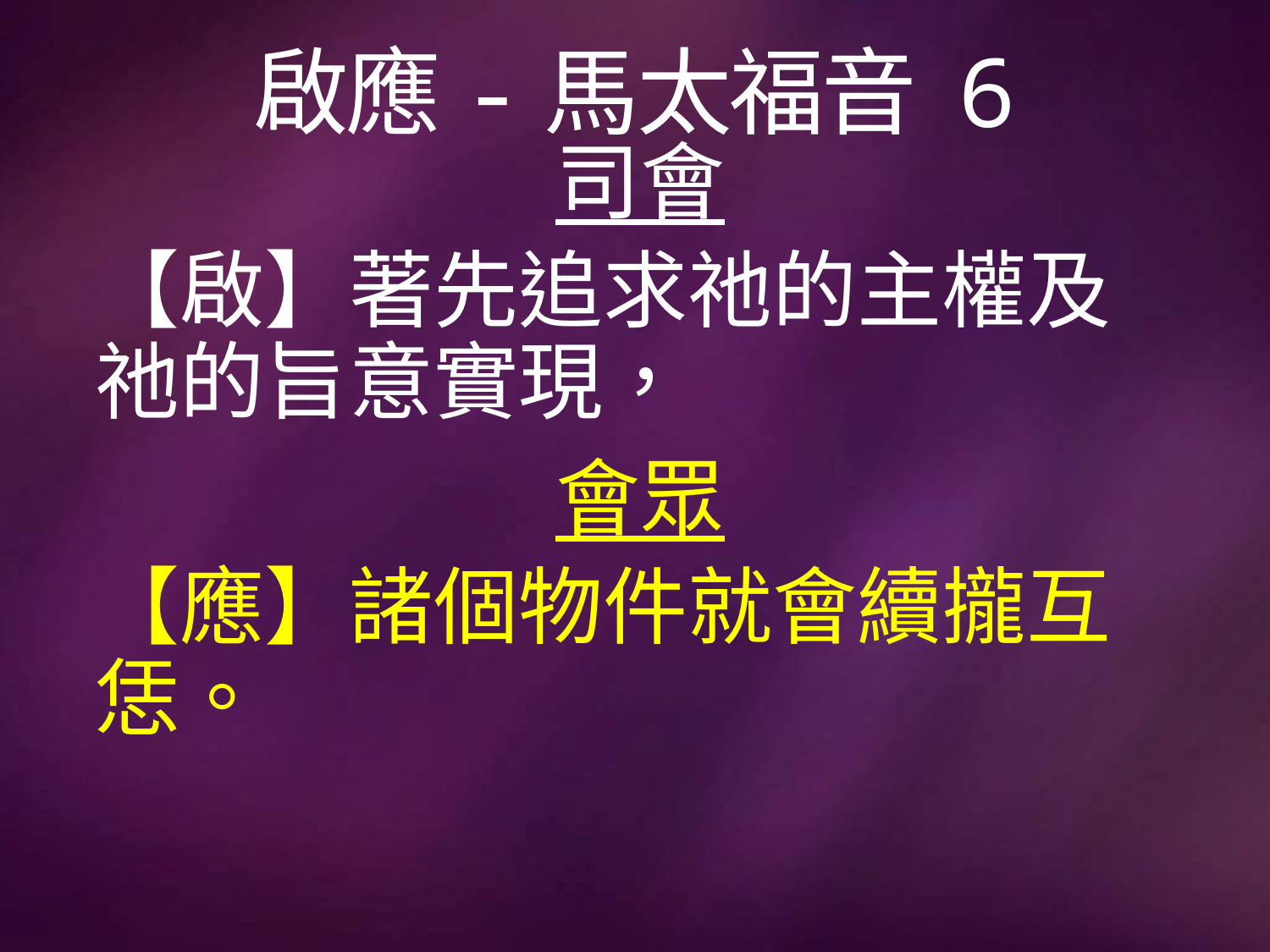

# 啟應-馬太福音 6
司會
【啟】著先追求祂的主權及祂的旨意實現，

會眾
【應】諸個物件就會續攏互恁。